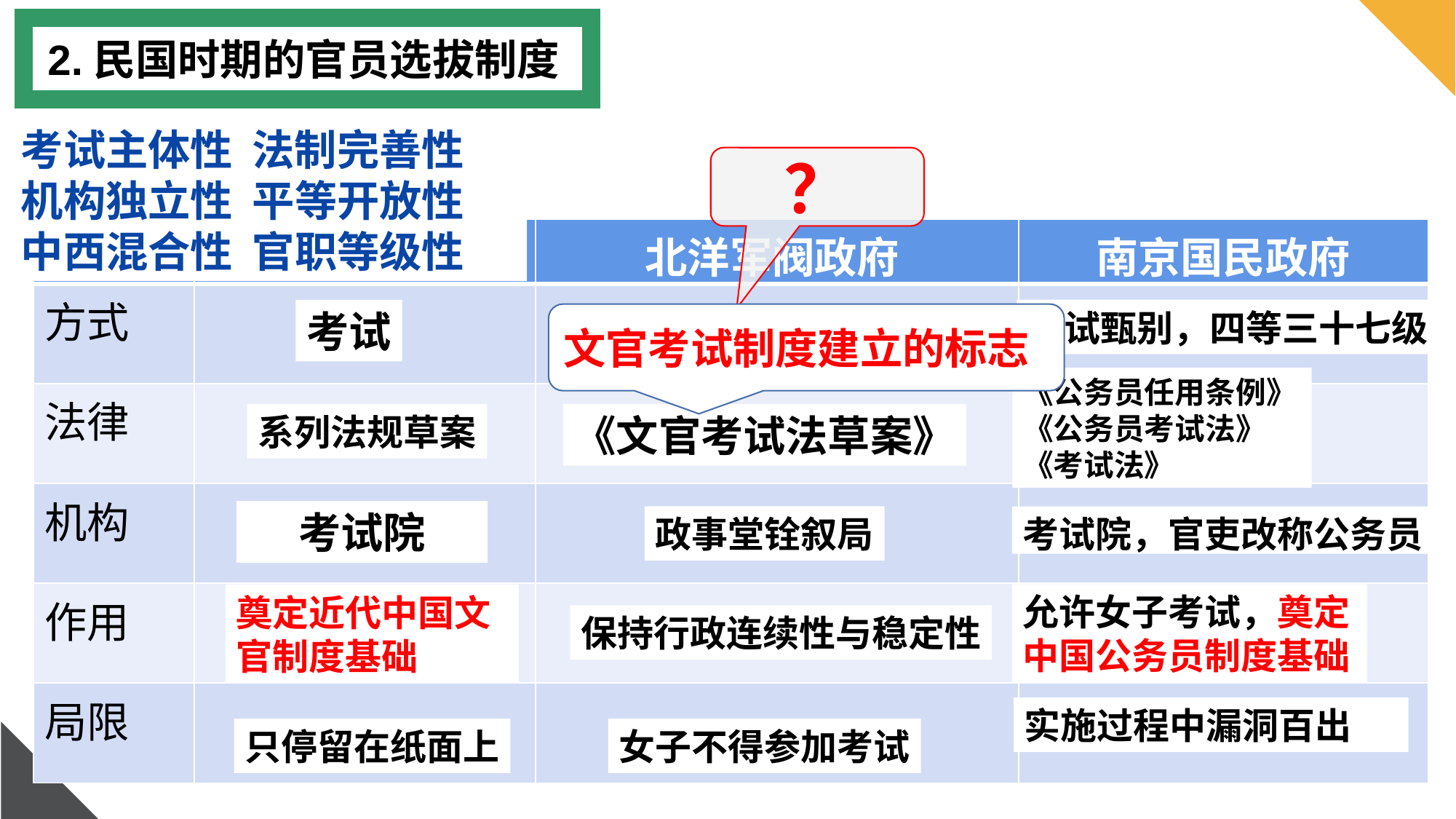

2.民国时期的官员选拔制度
考试主体性  法制完善性
机构独立性  平等开放性
中西混合性  官职等级性
？
|  | 南京临时政府 | 北洋军阀政府 | 南京国民政府 |
| --- | --- | --- | --- |
| 方式 |  |  |  |
| 法律 |  |  |  |
| 机构 |  |  |  |
| 作用 |  |  |  |
| 局限 |  |  |  |
考试
考试甄别，四等三十七级
文官考试制度建立的标志
考试、甄别，分四级九等
《公务员任用条例》
《公务员考试法》
《考试法》
系列法规草案
《文官考试法草案》
考试院
政事堂铨叙局
考试院，官吏改称公务员
允许女子考试，奠定中国公务员制度基础
奠定近代中国文官制度基础
保持行政连续性与稳定性
实施过程中漏洞百出
只停留在纸面上
女子不得参加考试